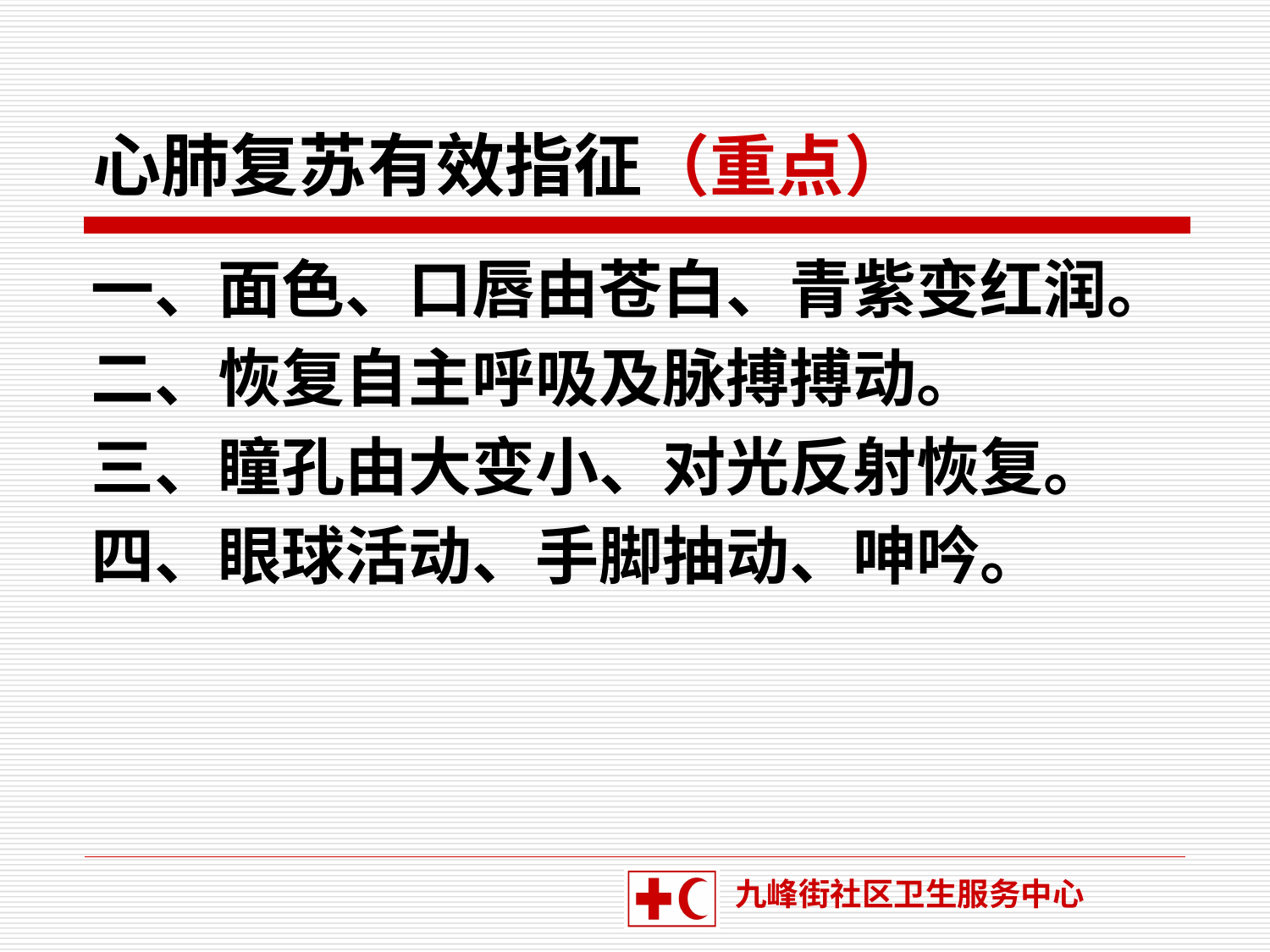

# 心肺复苏有效指征（重点）
一、面色、口唇由苍白、青紫变红润。
二、恢复自主呼吸及脉搏搏动。
三、瞳孔由大变小、对光反射恢复。
四、眼球活动、手脚抽动、呻吟。
               九峰街社区卫生服务中心